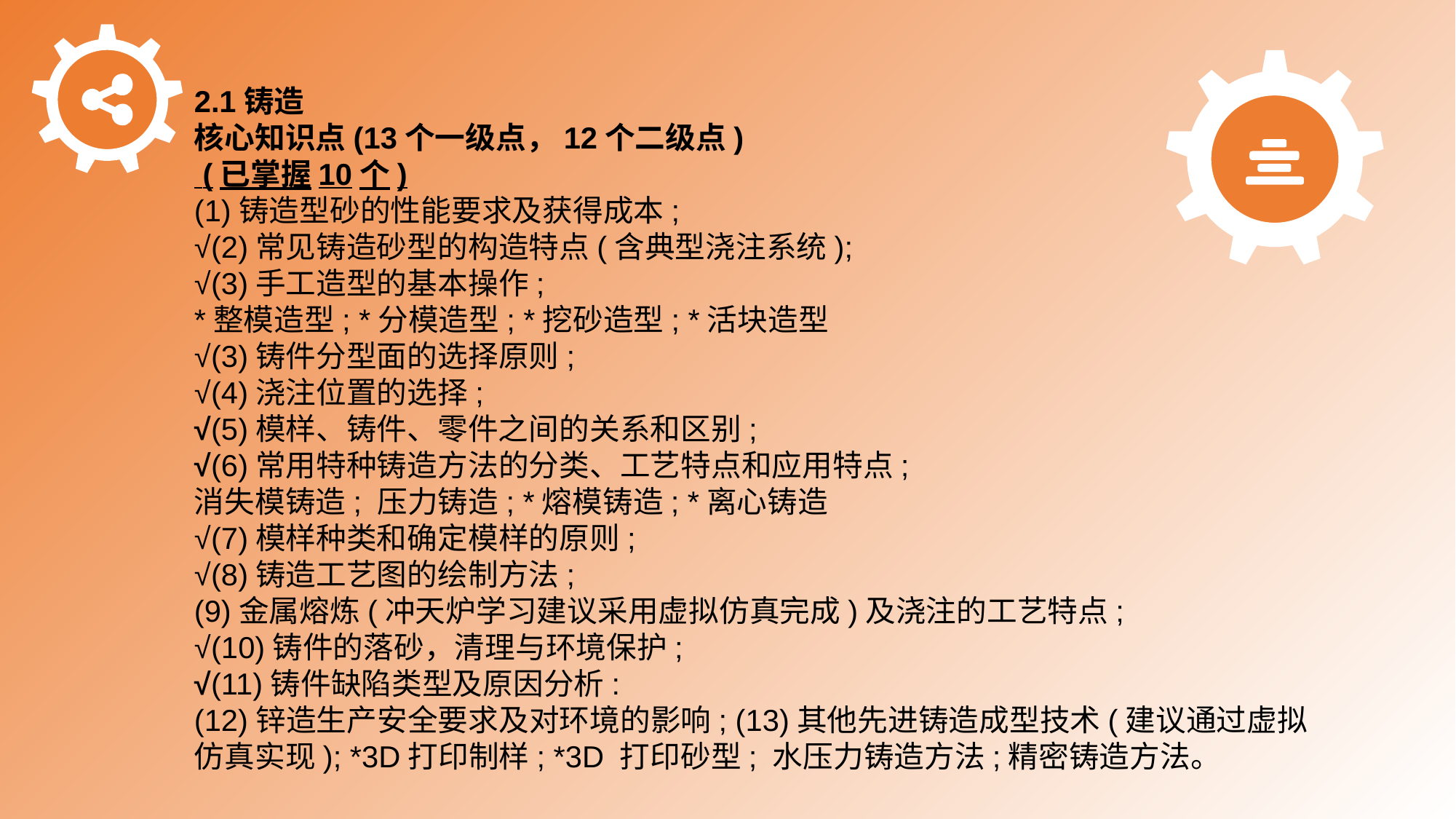

2.1铸造
核心知识点(13个一级点，12个二级点)
 (已掌握10个)
(1)铸造型砂的性能要求及获得成本;
√(2)常见铸造砂型的构造特点(含典型浇注系统);
√(3)手工造型的基本操作;
*整模造型; *分模造型; *挖砂造型; *活块造型
√(3)铸件分型面的选择原则;
√(4)浇注位置的选择;
√(5)模样、铸件、零件之间的关系和区别;
√(6)常用特种铸造方法的分类、工艺特点和应用特点;
消失模铸造; 压力铸造; *熔模铸造; *离心铸造
√(7)模样种类和确定模样的原则;
√(8)铸造工艺图的绘制方法;
(9)金属熔炼(冲天炉学习建议采用虚拟仿真完成)及浇注的工艺特点;
√(10)铸件的落砂，清理与环境保护;
√(11)铸件缺陷类型及原因分析:
(12)锌造生产安全要求及对环境的影响; (13)其他先进铸造成型技术(建议通过虚拟仿真实现); *3D打印制样; *3D 打印砂型; 水压力铸造方法;精密铸造方法。